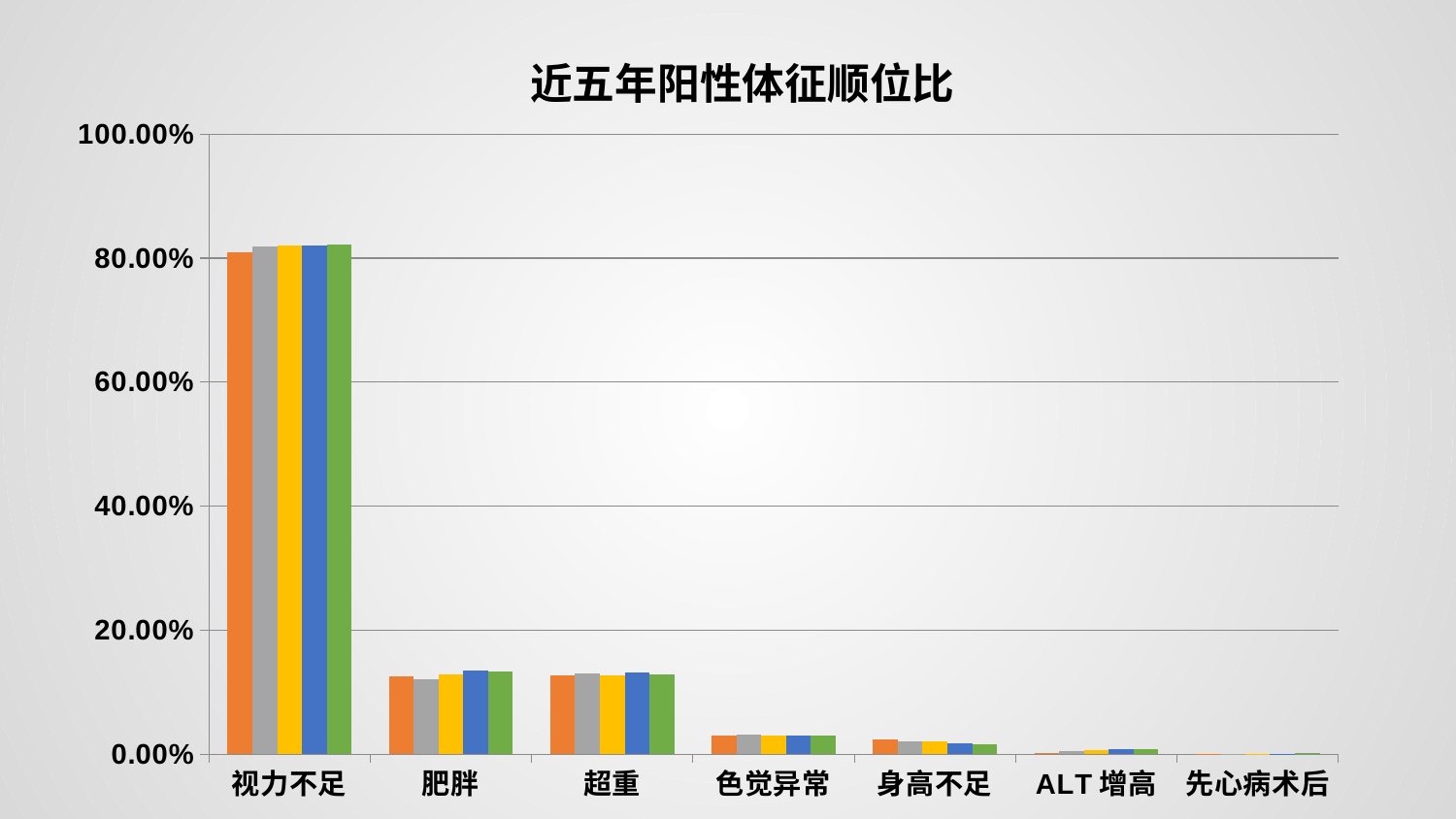

近五年阳性体征顺位比

### Chart

| Category | 2013 | 2014 | 2015 | 2016 | 2017 |
|---|---|---|---|---|---|
| 视力不足 | 0.8098 | 0.8186 | 0.8196 | 0.821 | 0.8213 |
| 肥胖 | 0.1257 | 0.1205 | 0.1283 | 0.135 | 0.1336 |
| 超重 | 0.1267 | 0.1301 | 0.127 | 0.1323 | 0.128 |
| 色觉异常 | 0.0295 | 0.0309 | 0.0306 | 0.0292 | 0.0292 |
| 身高不足 | 0.0234 | 0.0202 | 0.0201 | 0.018 | 0.0155 |
| ALT增高 | 0.0012 | 0.0049 | 0.0063 | 0.0075 | 0.0084 |
| 先心病术后 | 0.0005 | 0.00023 | 0.0008 | 0.0009 | 0.0011 |